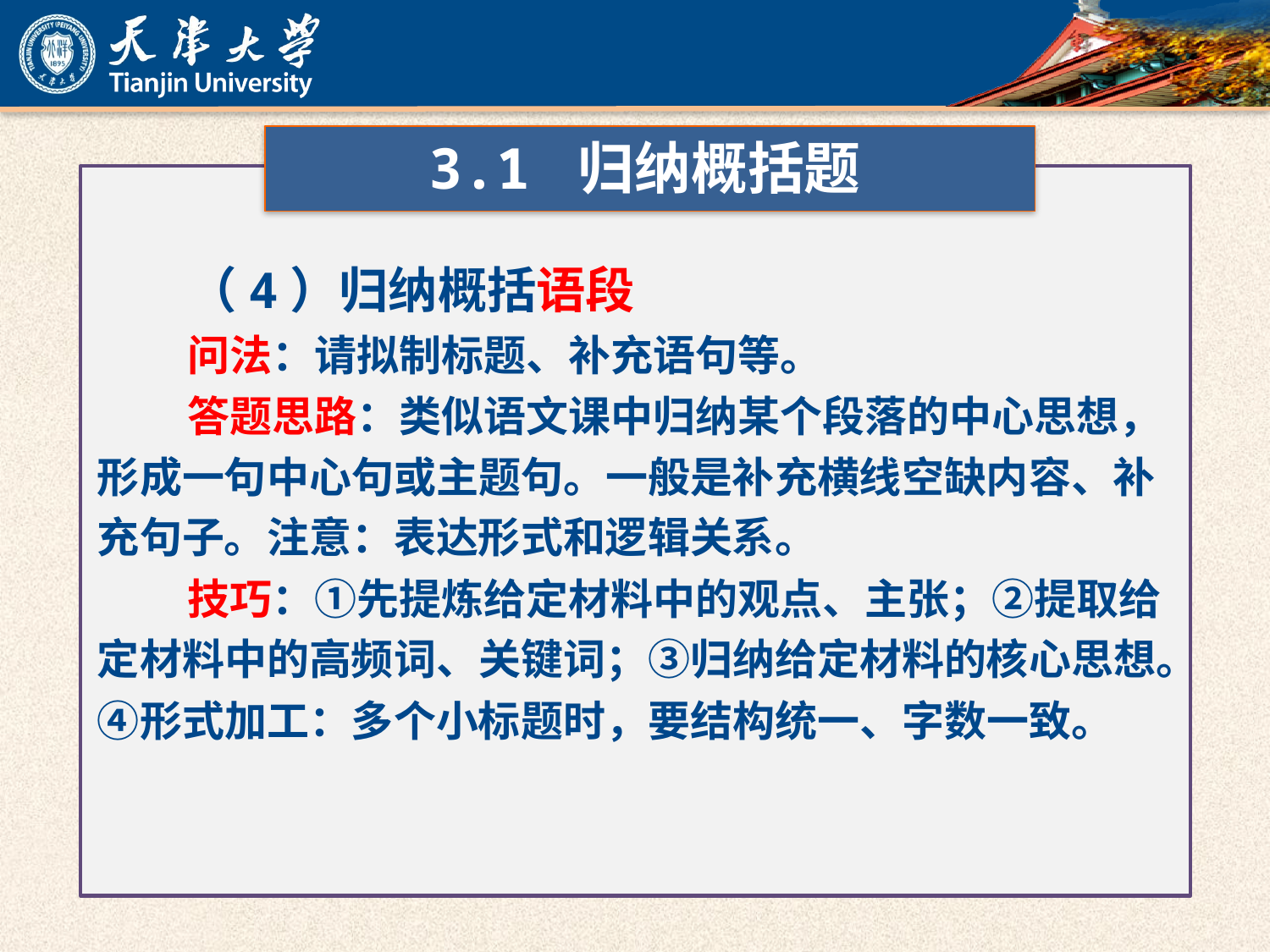

3.1 归纳概括题

（4）归纳概括语段
问法：请拟制标题、补充语句等。
答题思路：类似语文课中归纳某个段落的中心思想，形成一句中心句或主题句。一般是补充横线空缺内容、补充句子。注意：表达形式和逻辑关系。
技巧：①先提炼给定材料中的观点、主张；②提取给定材料中的高频词、关键词；③归纳给定材料的核心思想。④形式加工：多个小标题时，要结构统一、字数一致。